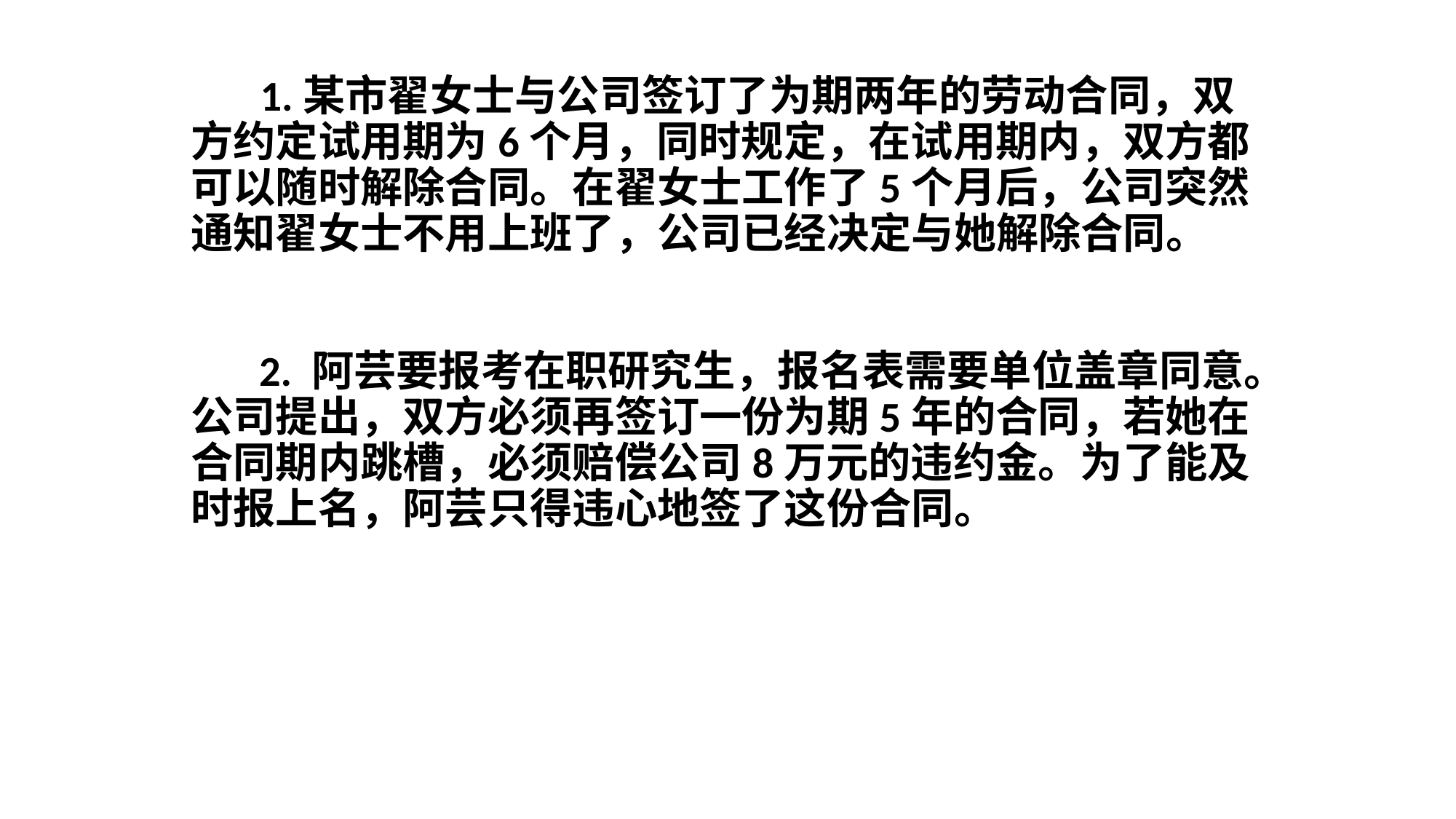

1.某市翟女士与公司签订了为期两年的劳动合同，双方约定试用期为6个月，同时规定，在试用期内，双方都可以随时解除合同。在翟女士工作了5个月后，公司突然通知翟女士不用上班了，公司已经决定与她解除合同。
　　
       　　
      2. 阿芸要报考在职研究生，报名表需要单位盖章同意。公司提出，双方必须再签订一份为期5年的合同，若她在合同期内跳槽，必须赔偿公司8万元的违约金。为了能及时报上名，阿芸只得违心地签了这份合同。

60